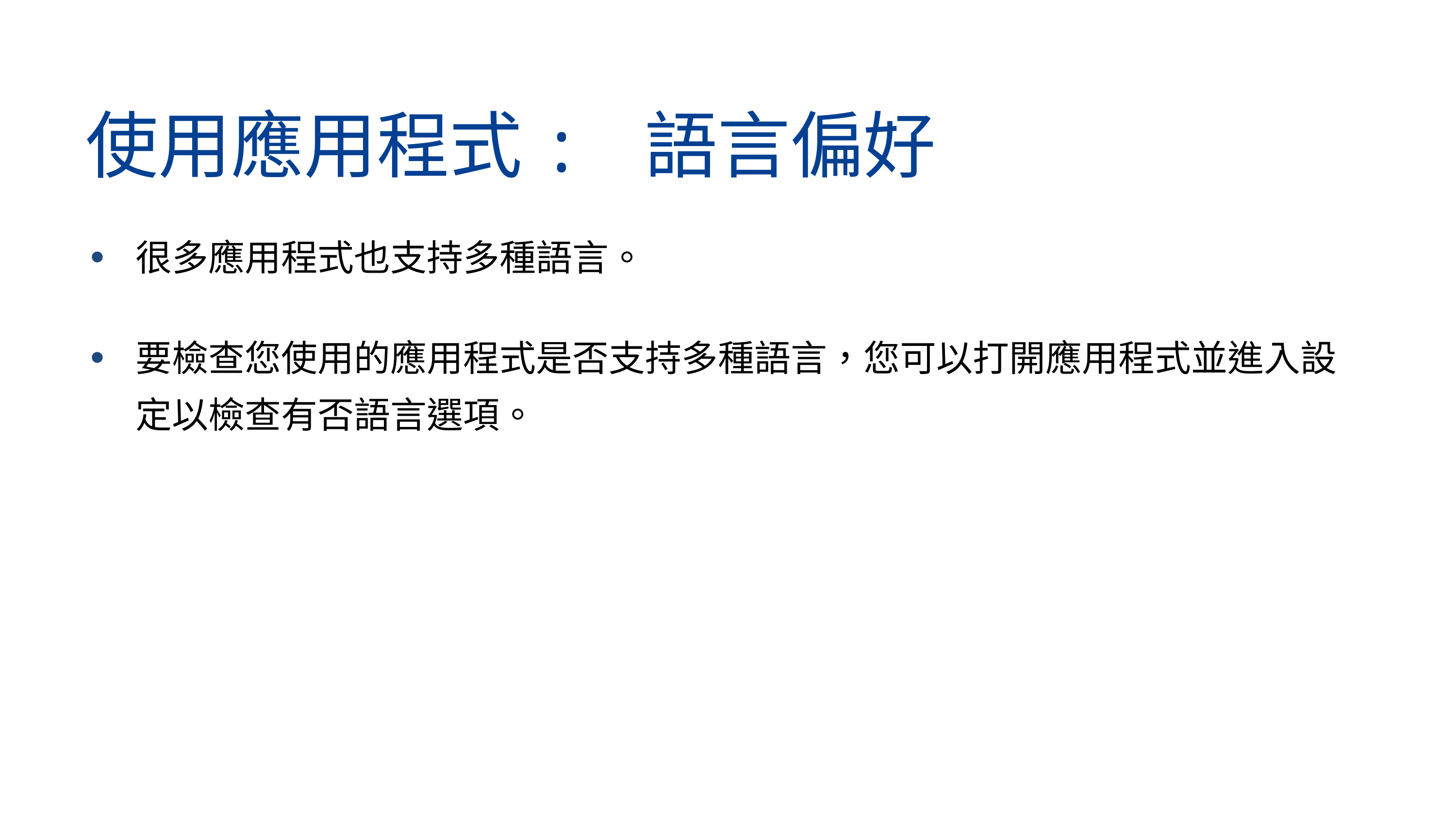

使用應用程式: 語言偏好
很多應用程式也支持多種語言。
要檢查您使用的應用程式是否支持多種語言，您可以打開應用程式並進入設定以檢查有否語言選項。